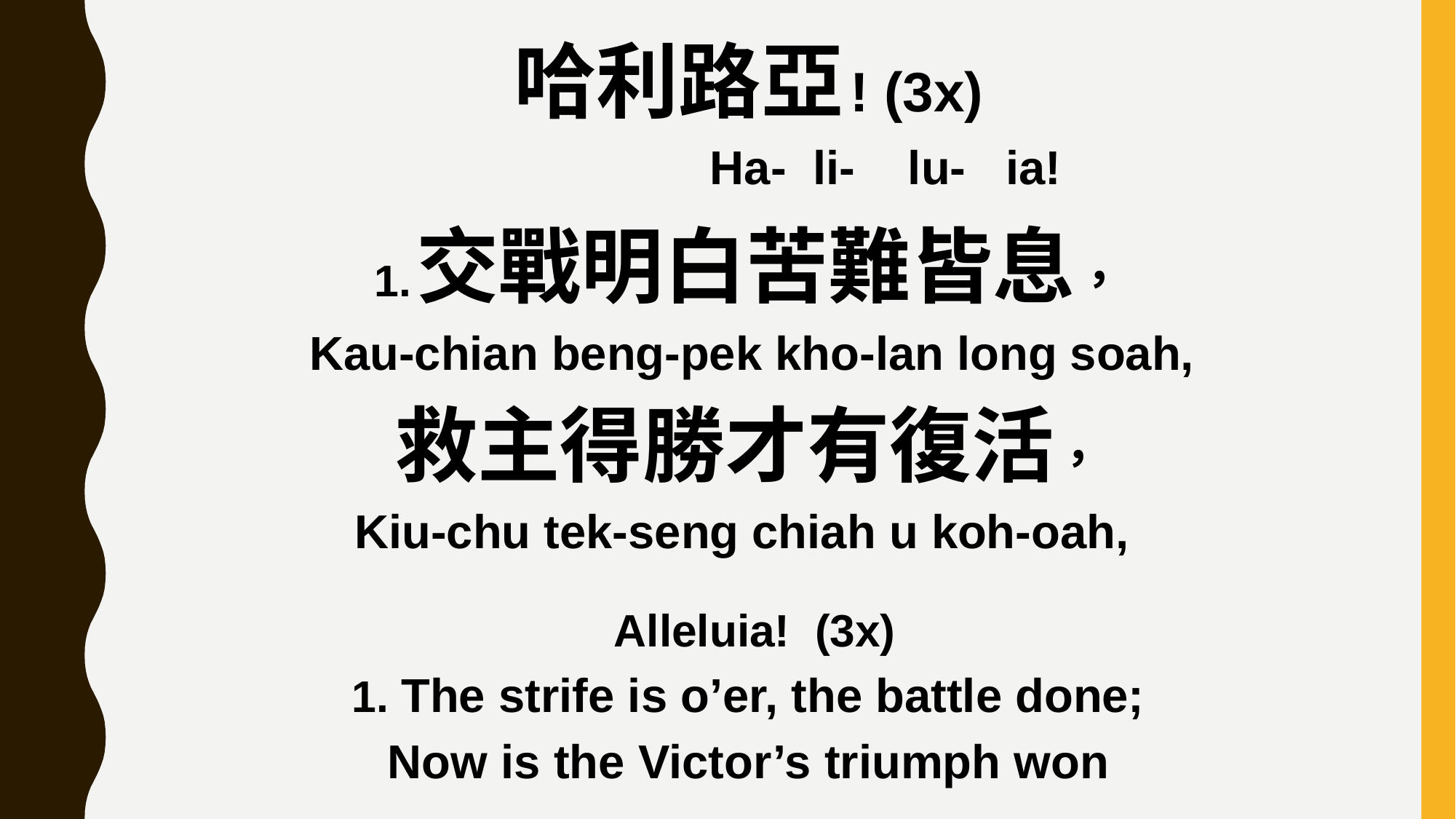

哈利路亞! (3x)
                                            Ha-  li-    lu-   ia!

1. 交戰明白苦難皆息，
 Kau-chian beng-pek kho-lan long soah,
救主得勝才有復活，
Kiu-chu tek-seng chiah u koh-oah,

 Alleluia!  (3x)
1. The strife is o’er, the battle done;
Now is the Victor’s triumph won